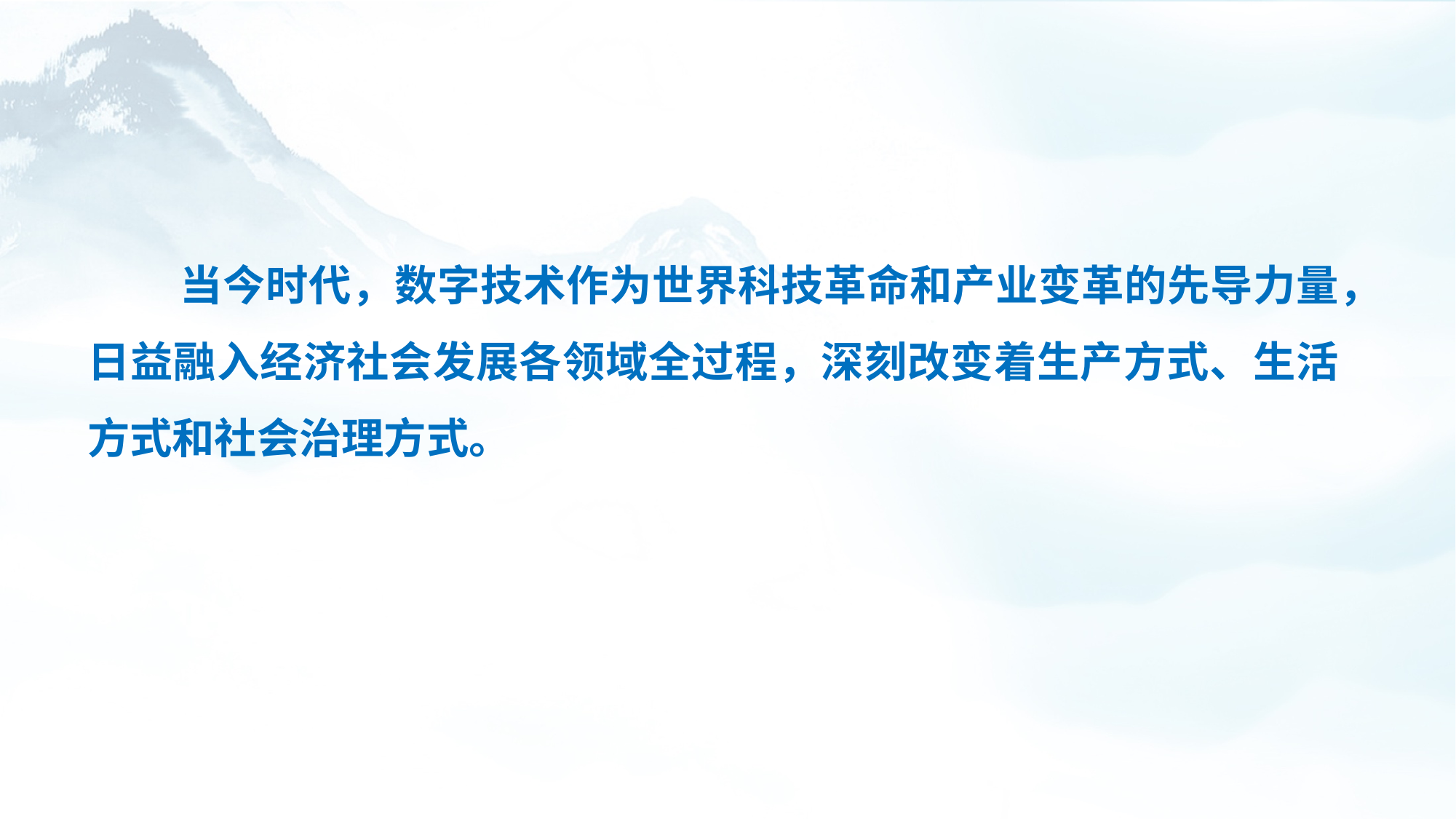

当今时代，数字技术作为世界科技革命和产业变革的先导力量，日益融入经济社会发展各领域全过程，深刻改变着生产方式、生活方式和社会治理方式。